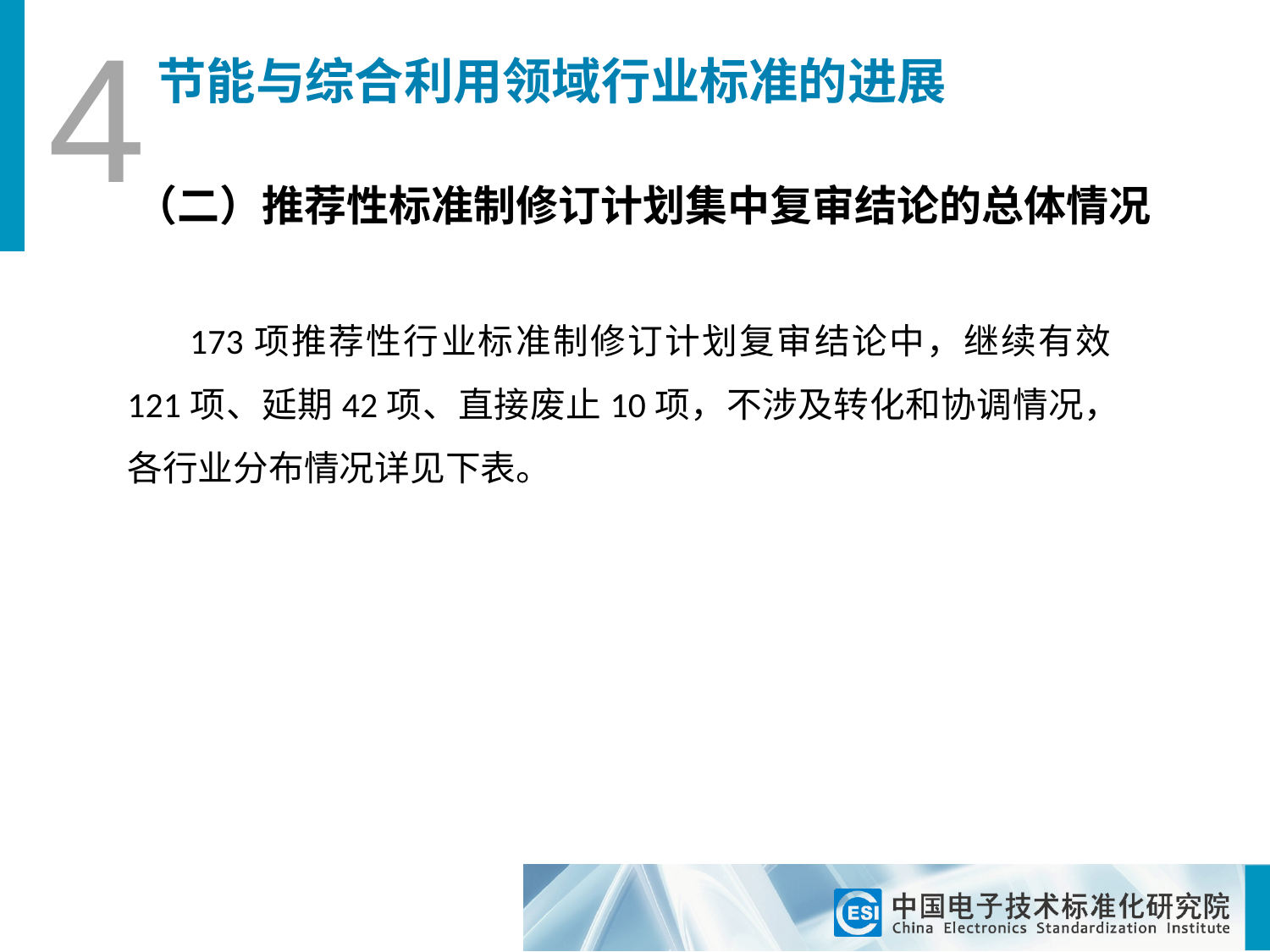

4
节能与综合利用领域行业标准的进展
（二）推荐性标准制修订计划集中复审结论的总体情况
173项推荐性行业标准制修订计划复审结论中，继续有效121项、延期42项、直接废止10项，不涉及转化和协调情况，各行业分布情况详见下表。